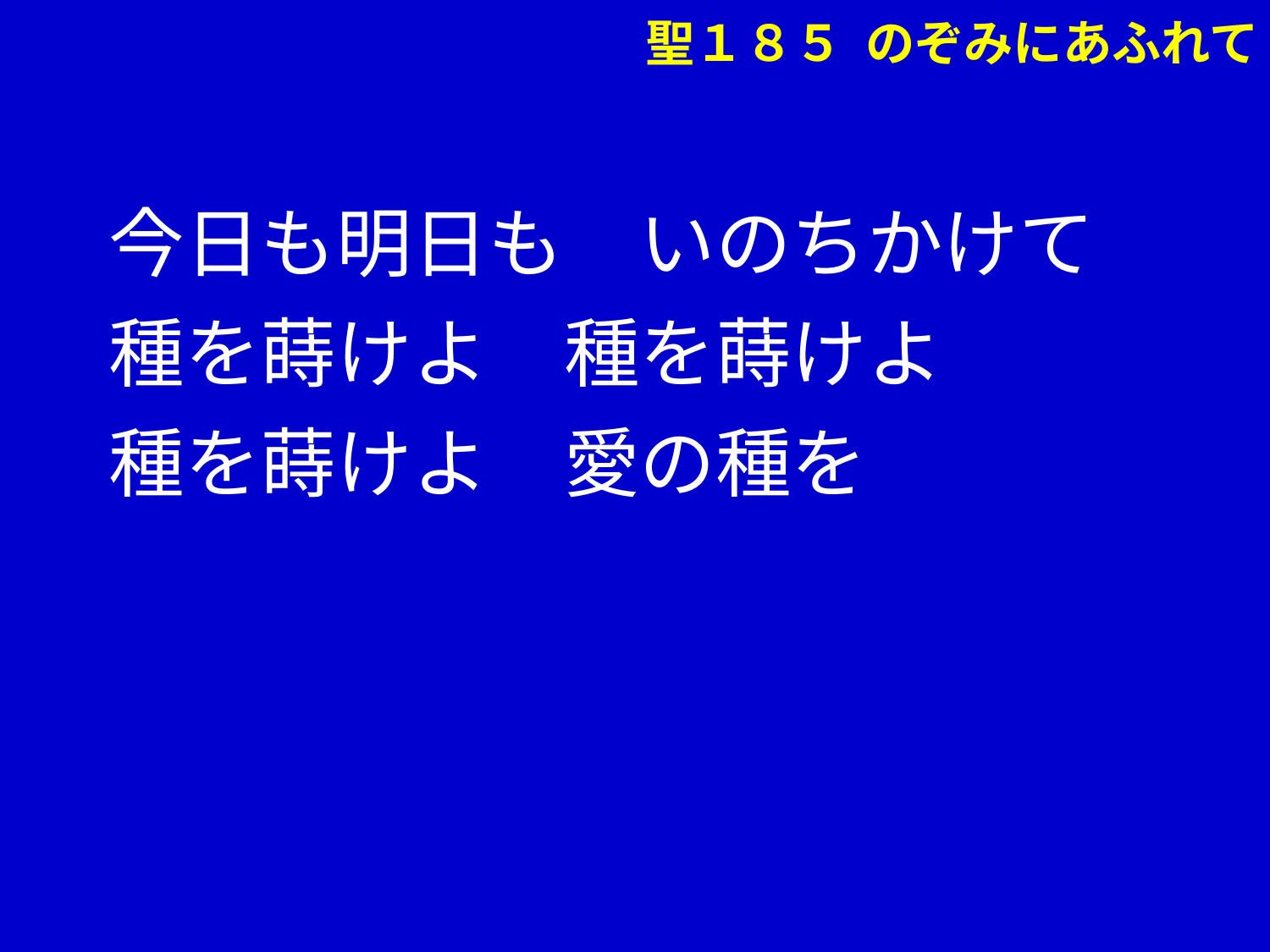

聖１８５  のぞみにあふれて

　 今日も明日も　いのちかけて
　 種を蒔けよ　種を蒔けよ
　 種を蒔けよ　愛の種を